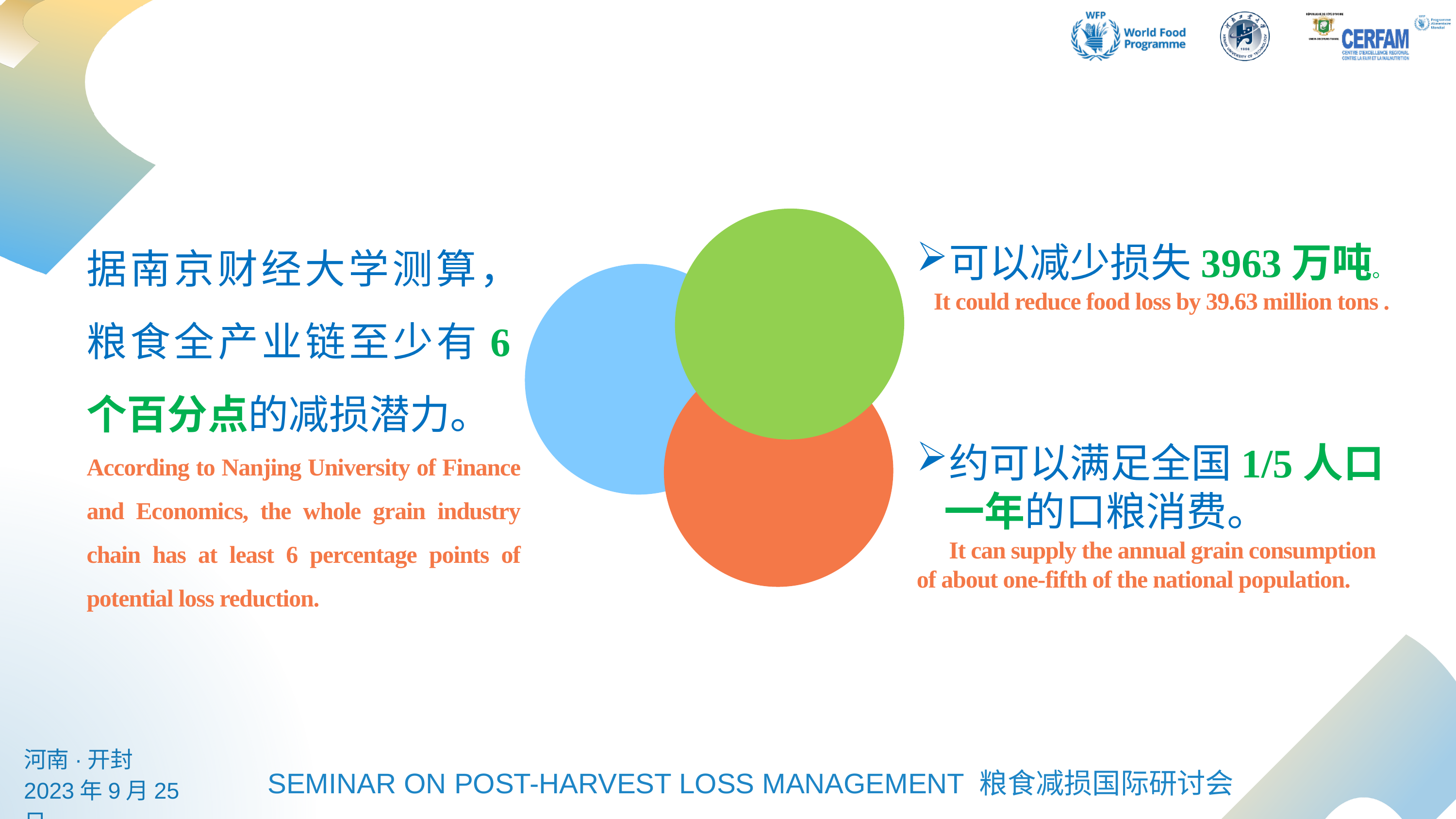

据南京财经大学测算，粮食全产业链至少有6个百分点的减损潜力。
According to Nanjing University of Finance and Economics, the whole grain industry chain has at least 6 percentage points of potential loss reduction.
可以减少损失3963万吨。
    It could reduce food loss by 39.63 million tons .
约可以满足全国1/5人口一年的口粮消费。
        It can supply the annual grain consumption of about one-fifth of the national population.

河南·开封
2023年9月25日
SEMINAR ON POST-HARVEST LOSS MANAGEMENT 粮食减损国际研讨会